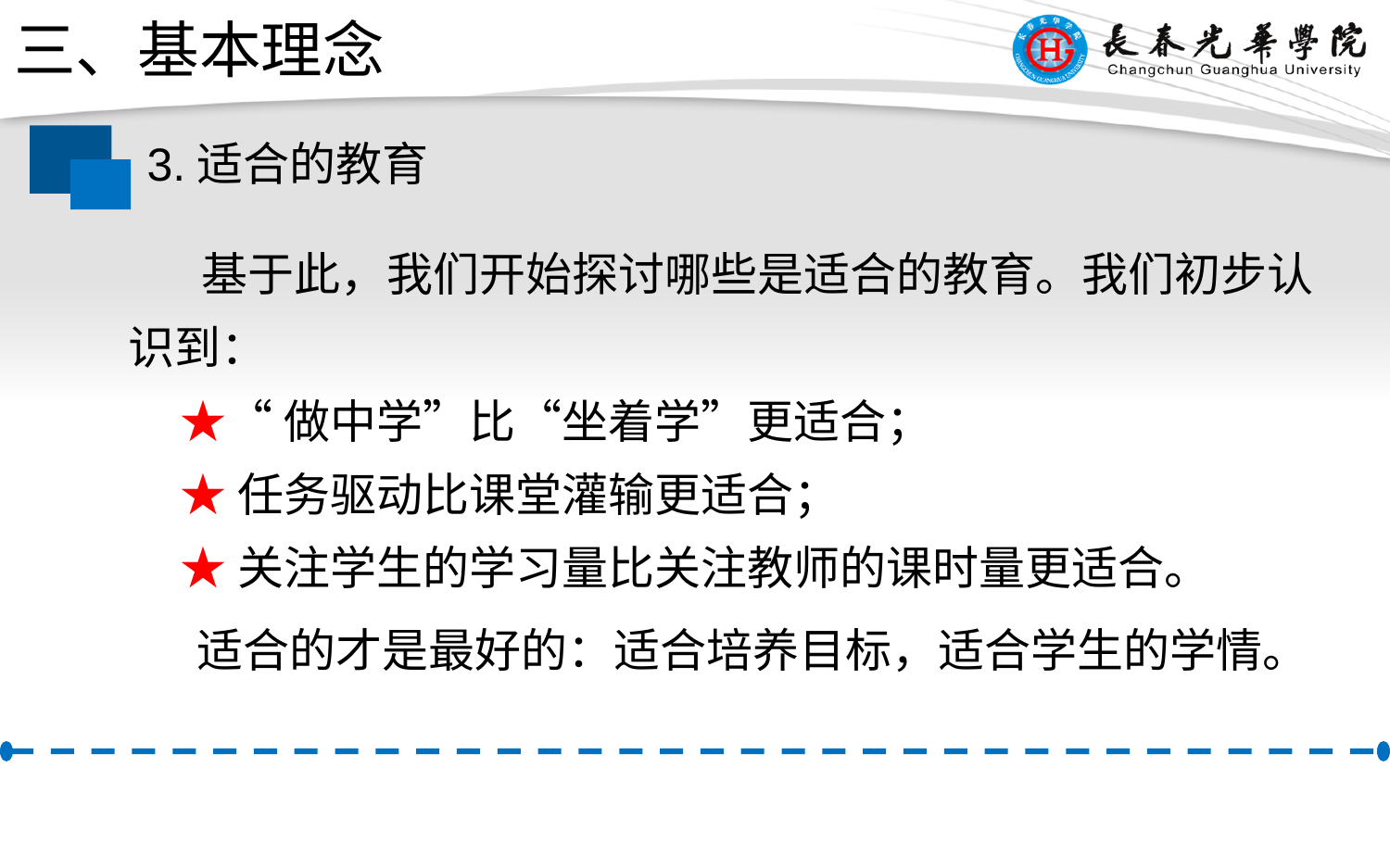

三、基本理念

3.适合的教育
      基于此，我们开始探讨哪些是适合的教育。我们初步认识到：
     ★“做中学”比“坐着学”更适合；
     ★任务驱动比课堂灌输更适合；
     ★关注学生的学习量比关注教师的课时量更适合。
适合的才是最好的：适合培养目标，适合学生的学情。